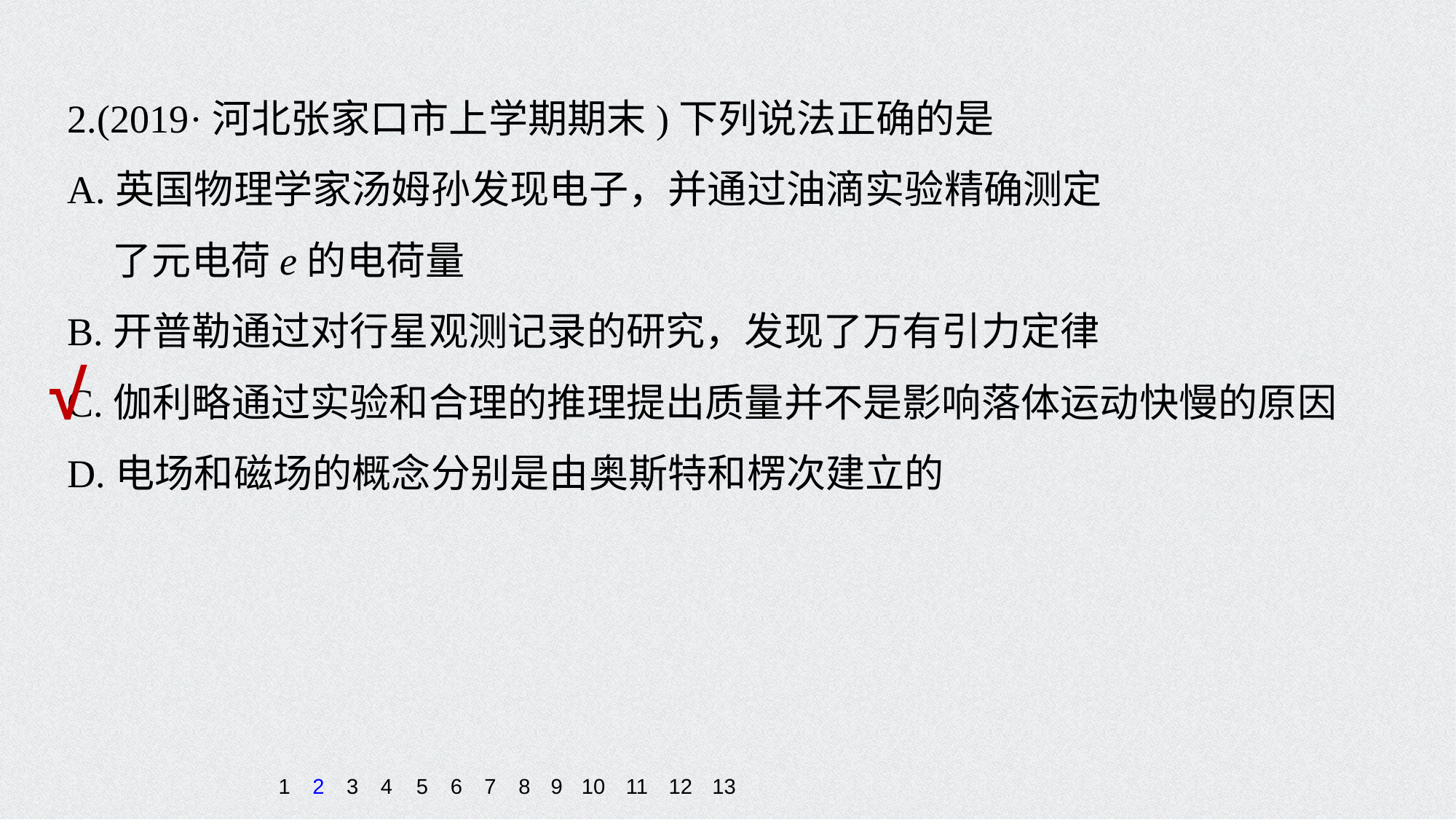

2.(2019·河北张家口市上学期期末)下列说法正确的是
A.英国物理学家汤姆孙发现电子，并通过油滴实验精确测定
    了元电荷e的电荷量
B.开普勒通过对行星观测记录的研究，发现了万有引力定律
C.伽利略通过实验和合理的推理提出质量并不是影响落体运动快慢的原因
D.电场和磁场的概念分别是由奥斯特和楞次建立的
√
1
2
3
4
5
6
7
8
9
10
11
12
13